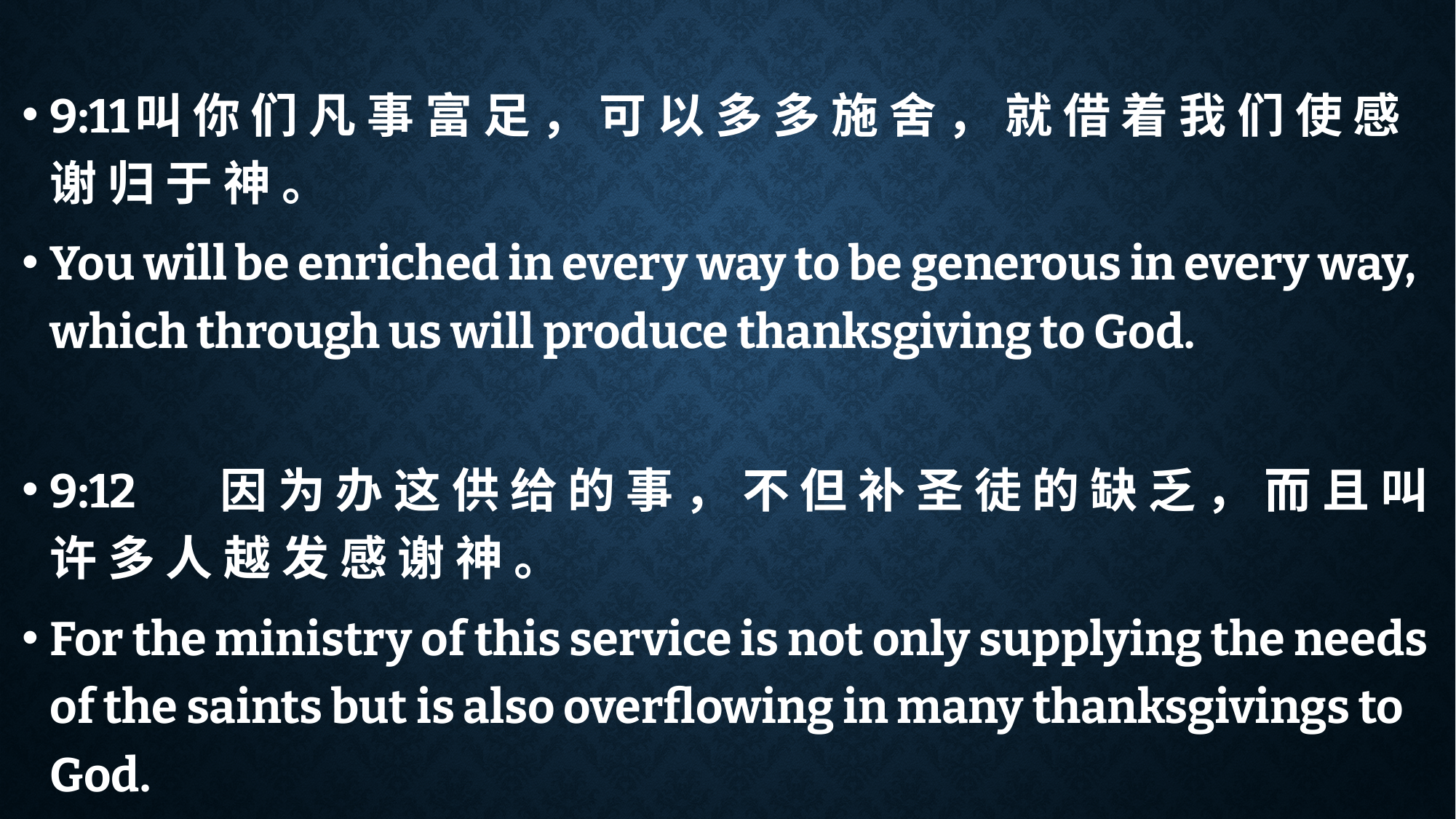

9:11	叫 你 们 凡 事 富 足 ， 可 以 多 多 施 舍 ， 就 借 着 我 们 使 感 谢 归 于 神 。
You will be enriched in every way to be generous in every way, which through us will produce thanksgiving to God.

9:12	因 为 办 这 供 给 的 事 ， 不 但 补 圣 徒 的 缺 乏 ， 而 且 叫 许 多 人 越 发 感 谢 神 。
For the ministry of this service is not only supplying the needs of the saints but is also overflowing in many thanksgivings to God.